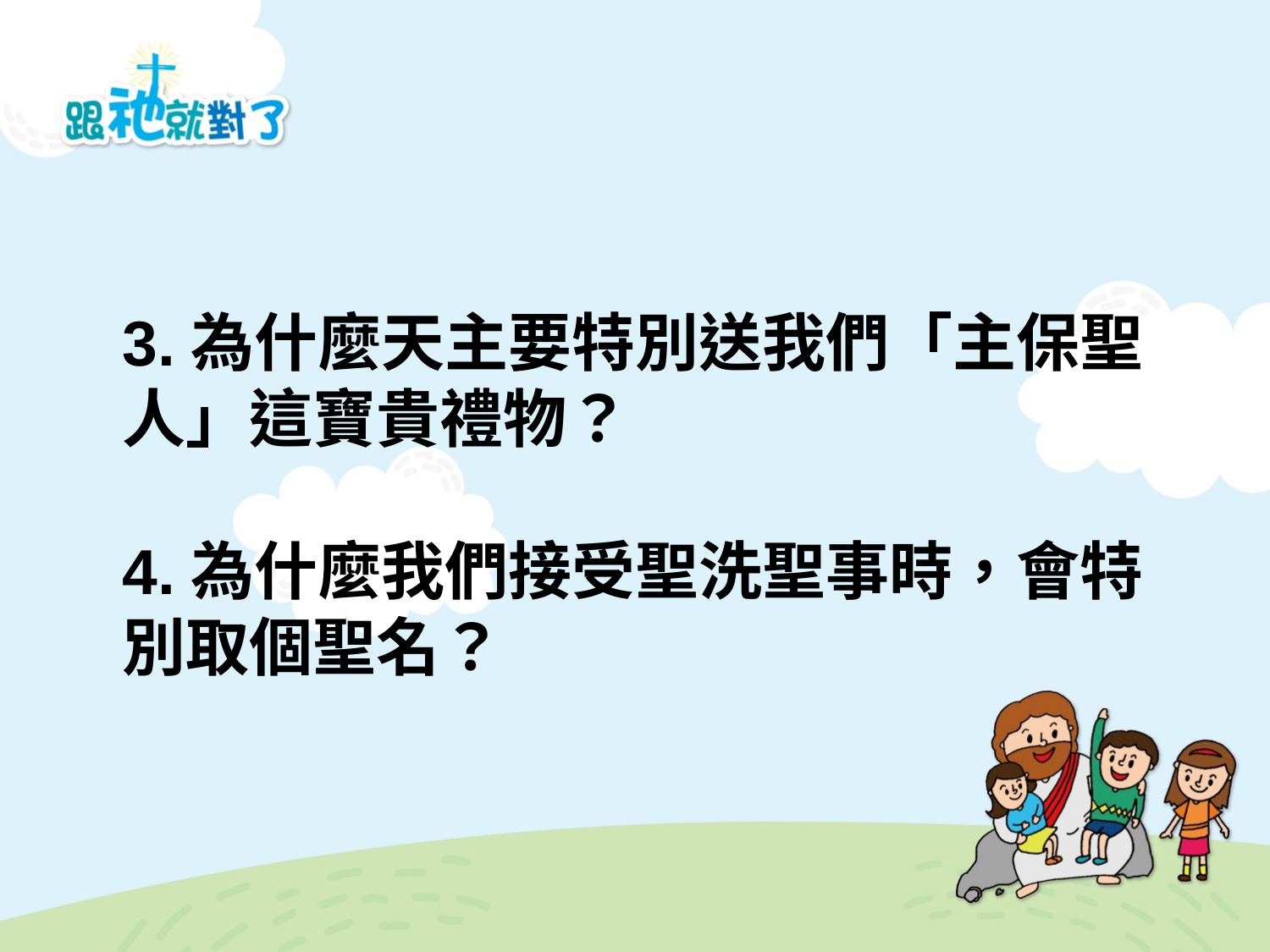

3.為什麼天主要特別送我們「主保聖人」這寶貴禮物？

4.為什麼我們接受聖洗聖事時，會特別取個聖名？